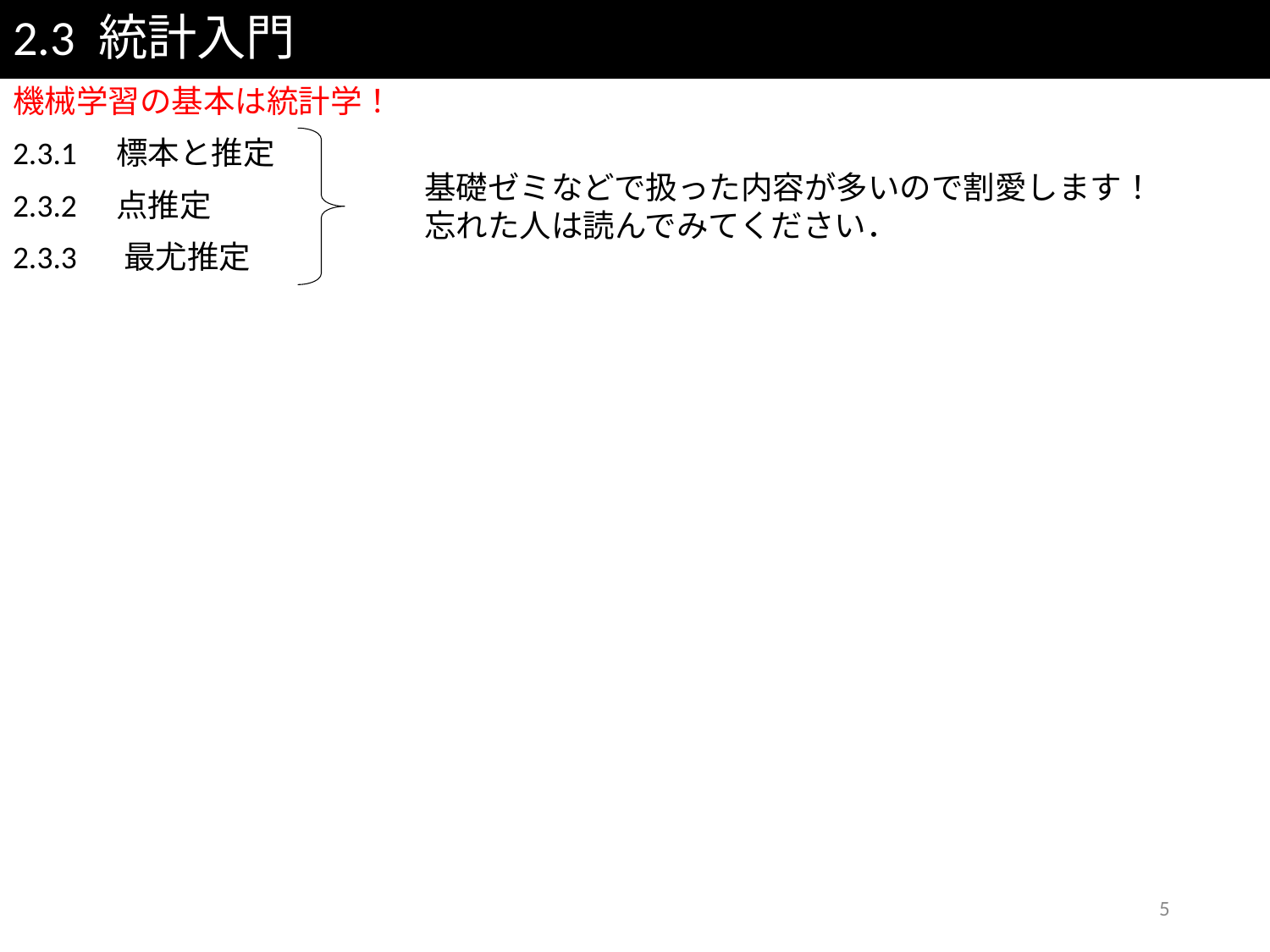

# 2.3 統計入門
機械学習の基本は統計学！
2.3.1　標本と推定
2.3.2　点推定
2.3.3 　最尤推定

基礎ゼミなどで扱った内容が多いので割愛します！
忘れた人は読んでみてください．
5